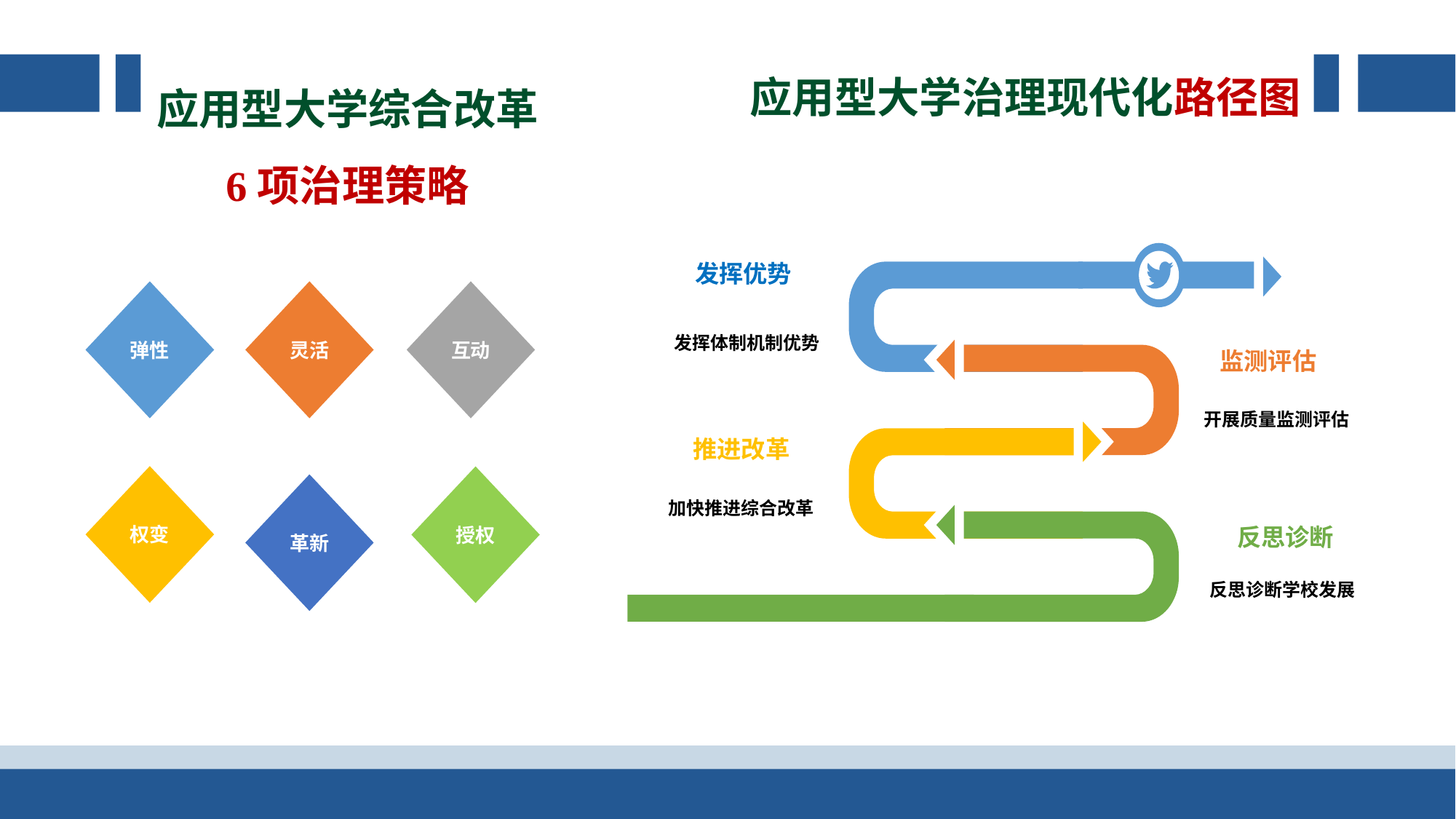

应用型大学综合改革
6项治理策略
应用型大学治理现代化路径图

发挥优势
发挥体制机制优势

监测评估
开展质量监测评估

推进改革
加快推进综合改革

反思诊断
反思诊断学校发展

弹性
灵活
互动
权变
授权
革新